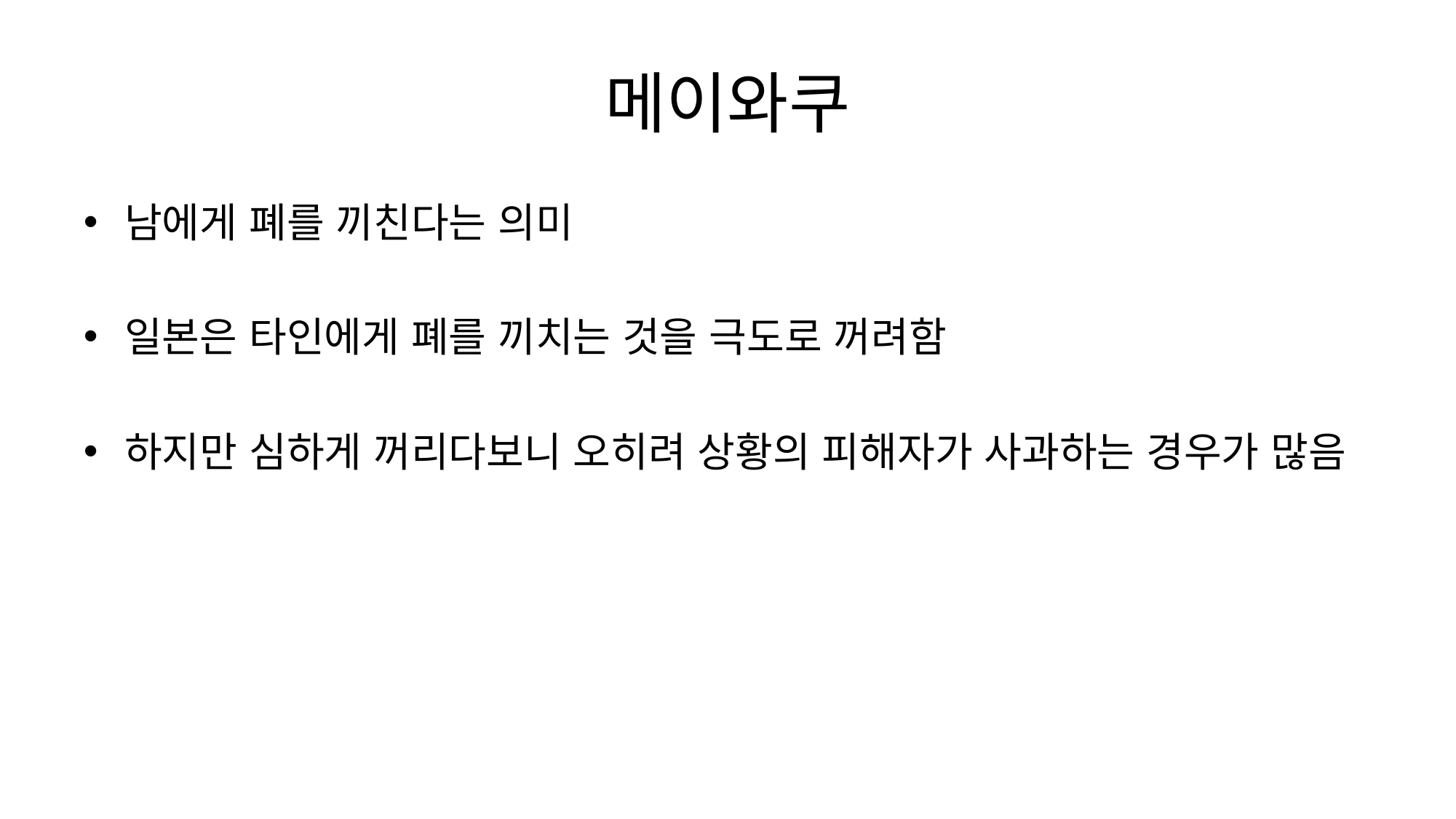

# 메이와쿠
남에게 폐를 끼친다는 의미

일본은 타인에게 폐를 끼치는 것을 극도로 꺼려함

하지만 심하게 꺼리다보니 오히려 상황의 피해자가 사과하는 경우가 많음